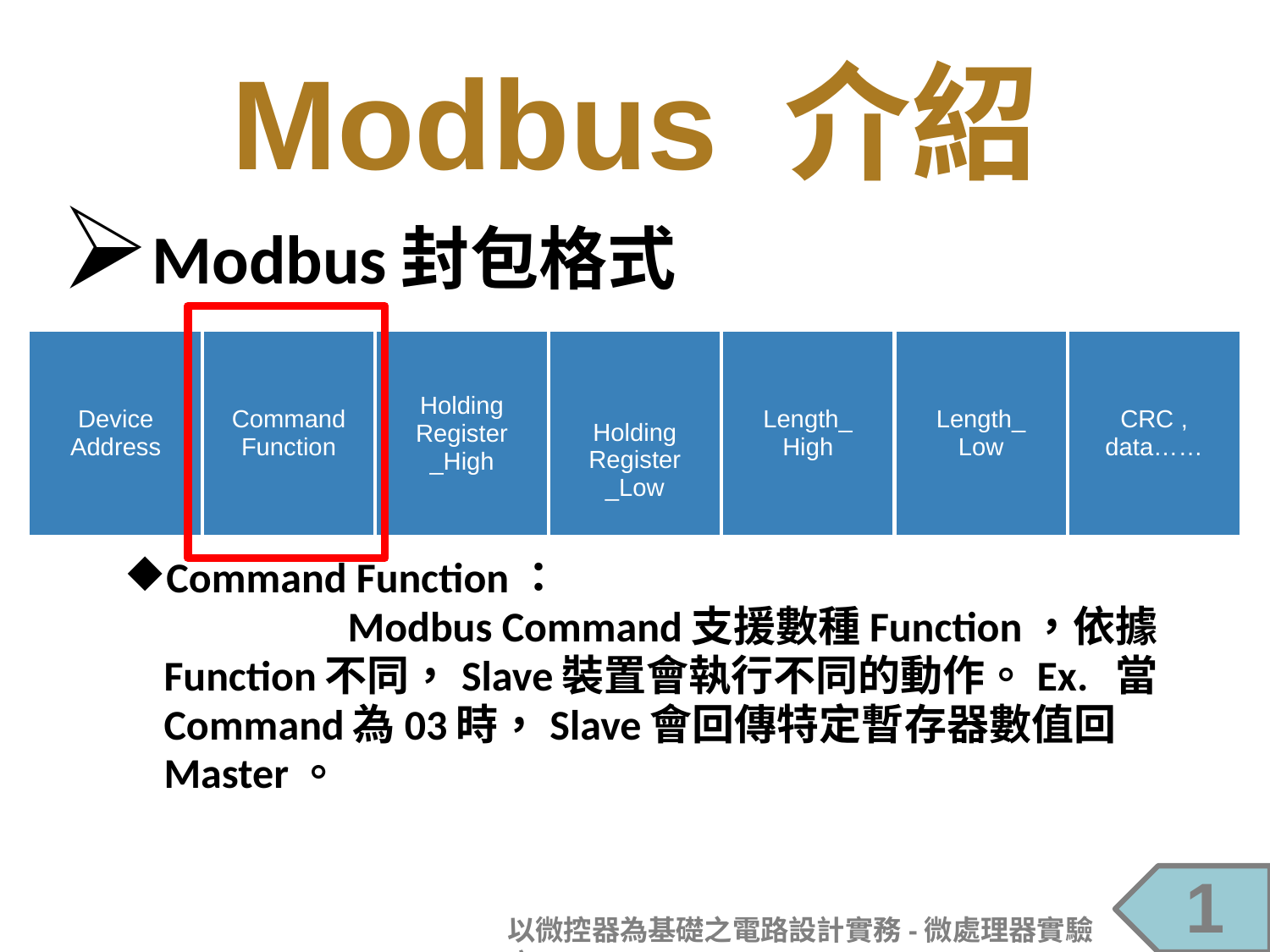

Modbus 介紹
Modbus封包格式

Command Function：
	    Modbus Command支援數種Function，依據Function不同，Slave裝置會執行不同的動作。Ex.  當Command為03時，Slave會回傳特定暫存器數值回Master。

| Device Address | Command Function | Holding Register \_High | Holding Register \_Low | Length\_ High | Length\_ Low | CRC , data…… |
| --- | --- | --- | --- | --- | --- | --- |
1

以微控器為基礎之電路設計實務-微處理器實驗室